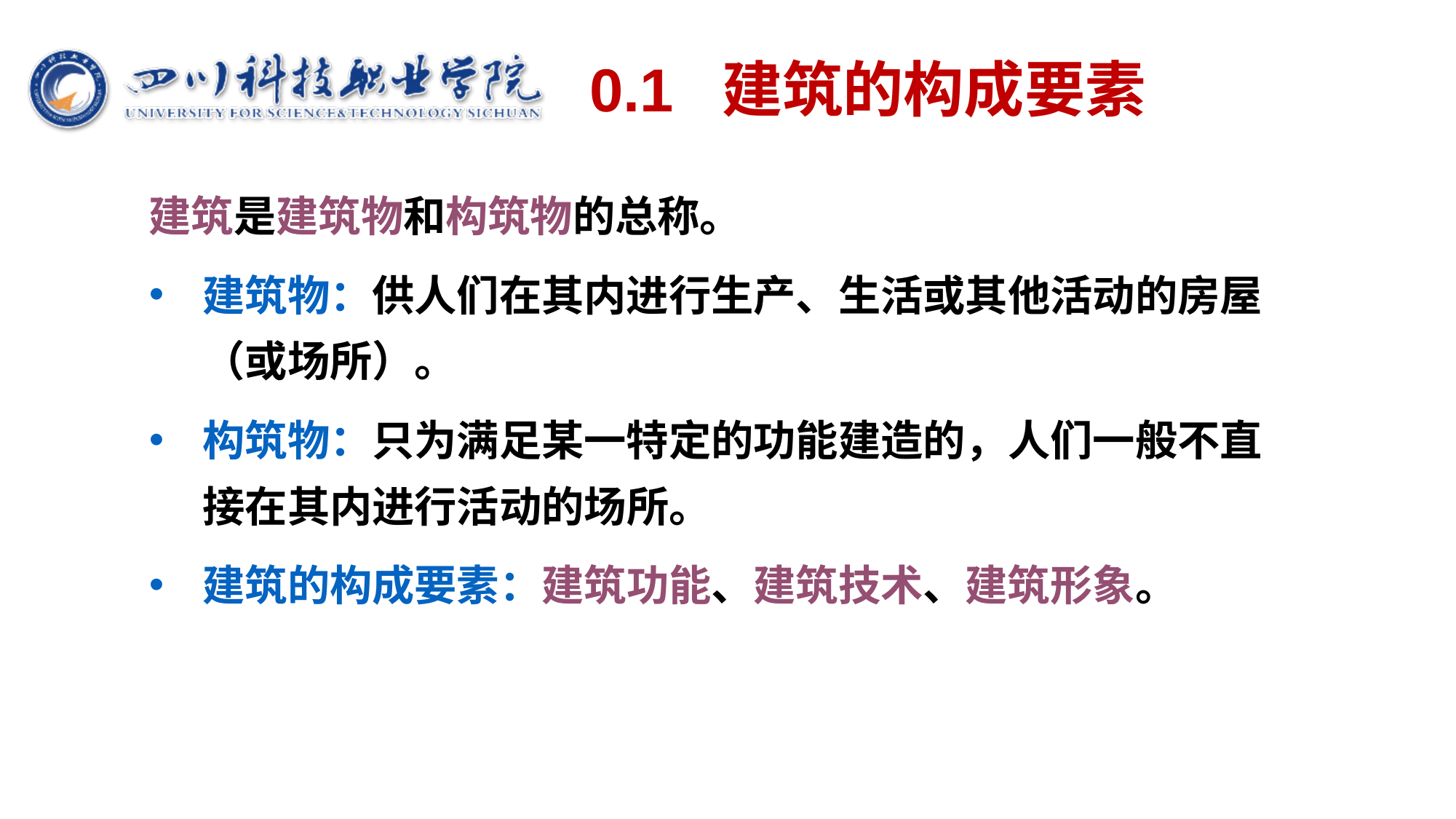

# 0.1  建筑的构成要素
建筑是建筑物和构筑物的总称。
建筑物：供人们在其内进行生产、生活或其他活动的房屋（或场所）。
构筑物：只为满足某一特定的功能建造的，人们一般不直接在其内进行活动的场所。
建筑的构成要素：建筑功能、建筑技术、建筑形象。